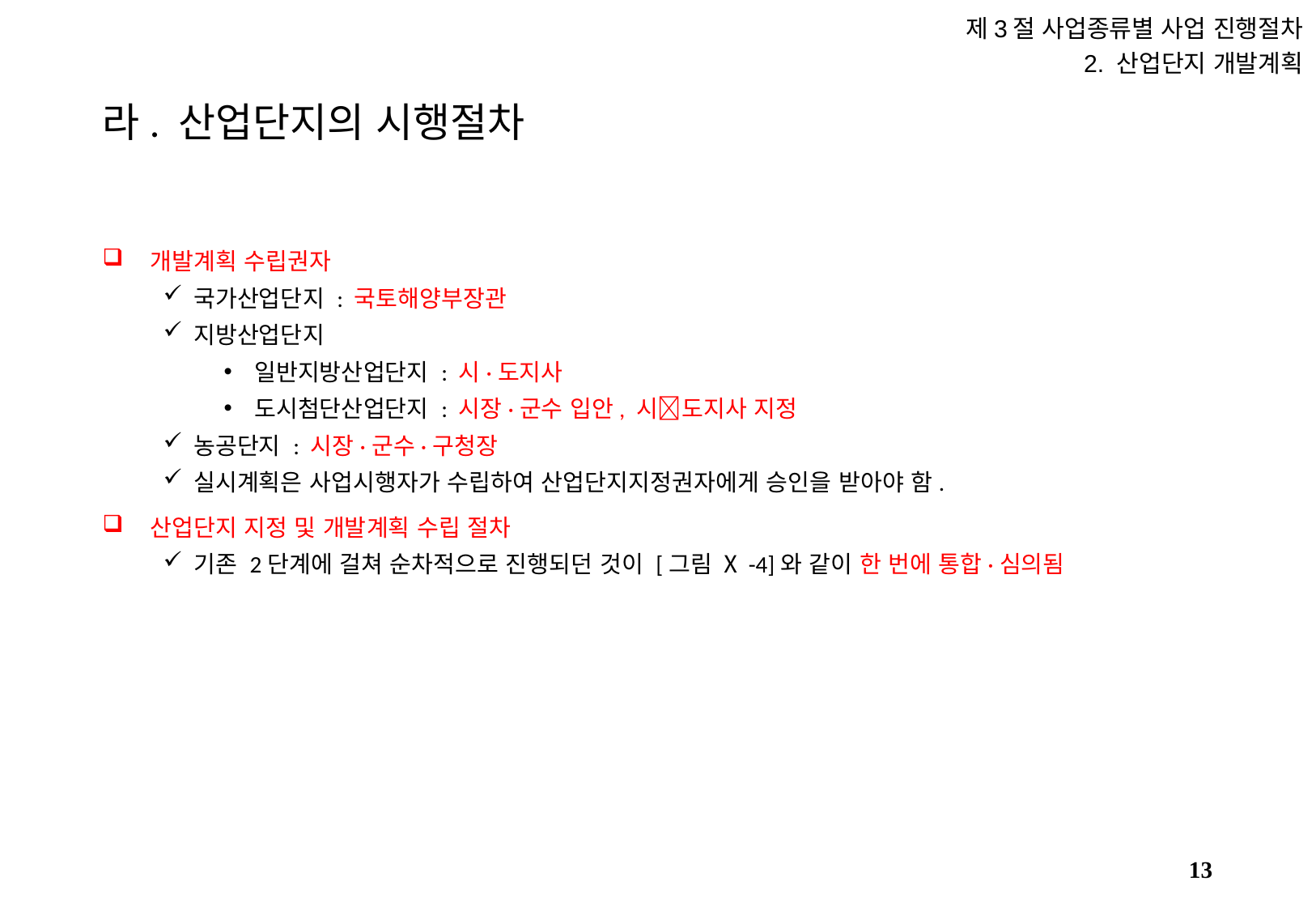

제3절 사업종류별 사업 진행절차
2. 산업단지 개발계획
# 라. 산업단지의 시행절차
개발계획 수립권자
국가산업단지 : 국토해양부장관
지방산업단지
일반지방산업단지 : 시·도지사
도시첨단산업단지 : 시장·군수 입안, 시⋅도지사 지정
농공단지 : 시장·군수·구청장
실시계획은 사업시행자가 수립하여 산업단지지정권자에게 승인을 받아야 함.
산업단지 지정 및 개발계획 수립 절차
기존 2단계에 걸쳐 순차적으로 진행되던 것이 [그림 Ⅹ-4]와 같이 한 번에 통합·심의됨

13